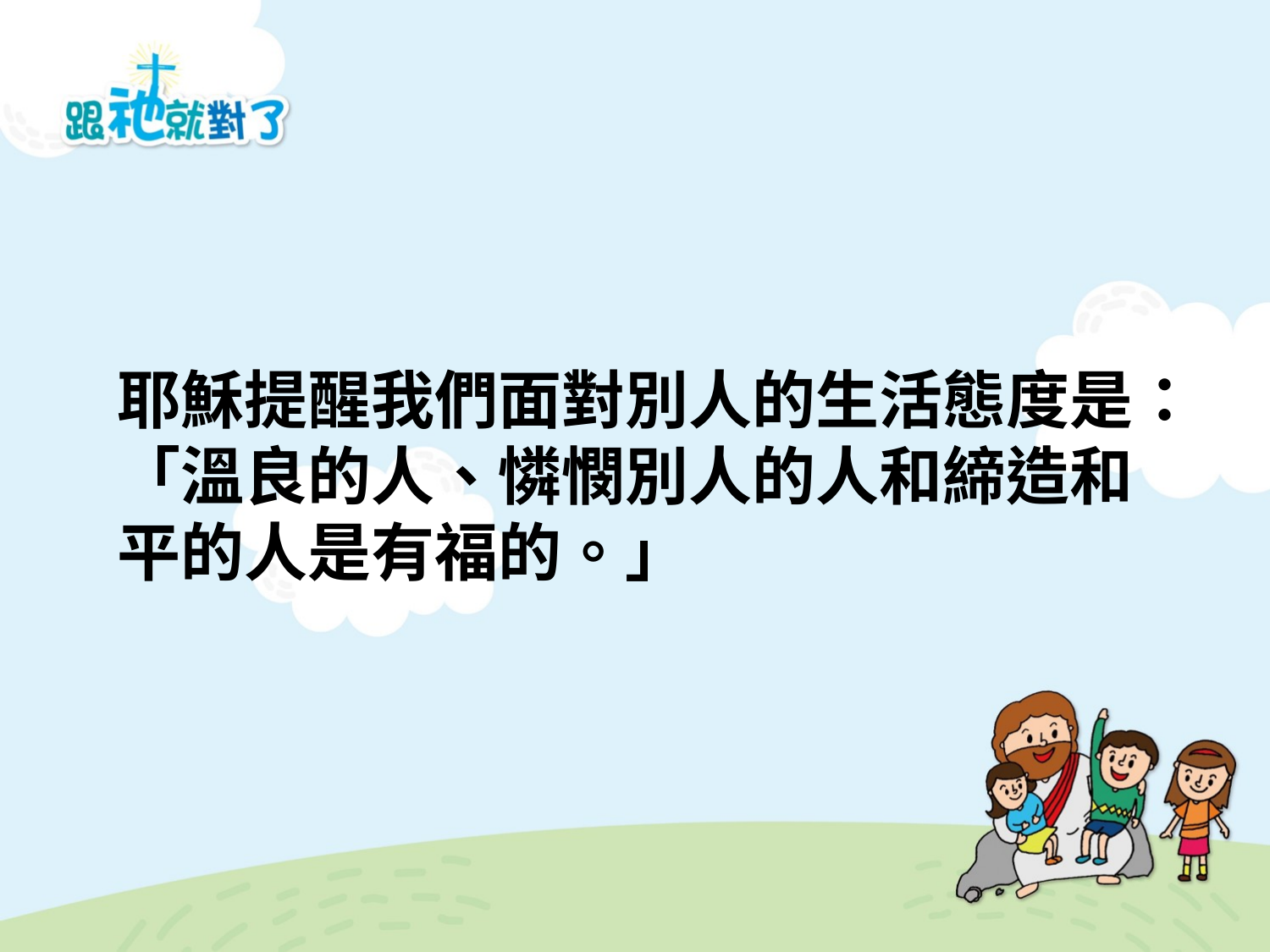

耶穌提醒我們面對別人的生活態度是：「溫良的人、憐憫別人的人和締造和平的人是有福的。」